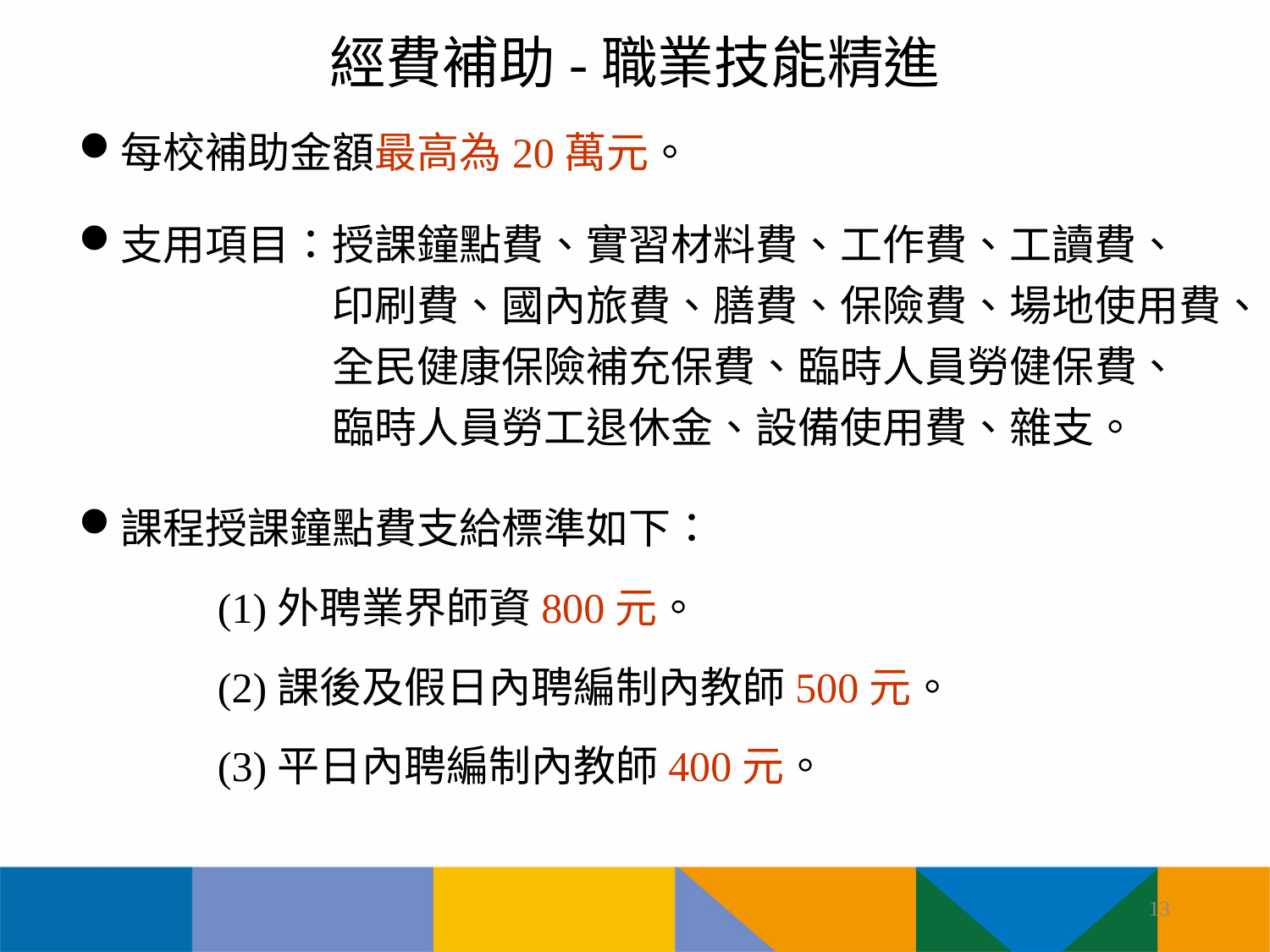

經費補助-職業技能精進
每校補助金額最高為20萬元。
支用項目：授課鐘點費、實習材料費、工作費、工讀費、
印刷費、國內旅費、膳費、保險費、場地使用費、全民健康保險補充保費、臨時人員勞健保費、
臨時人員勞工退休金、設備使用費、雜支。
課程授課鐘點費支給標準如下：
(1)外聘業界師資800元。
(2)課後及假日內聘編制內教師500元。
(3)平日內聘編制內教師400元。

13